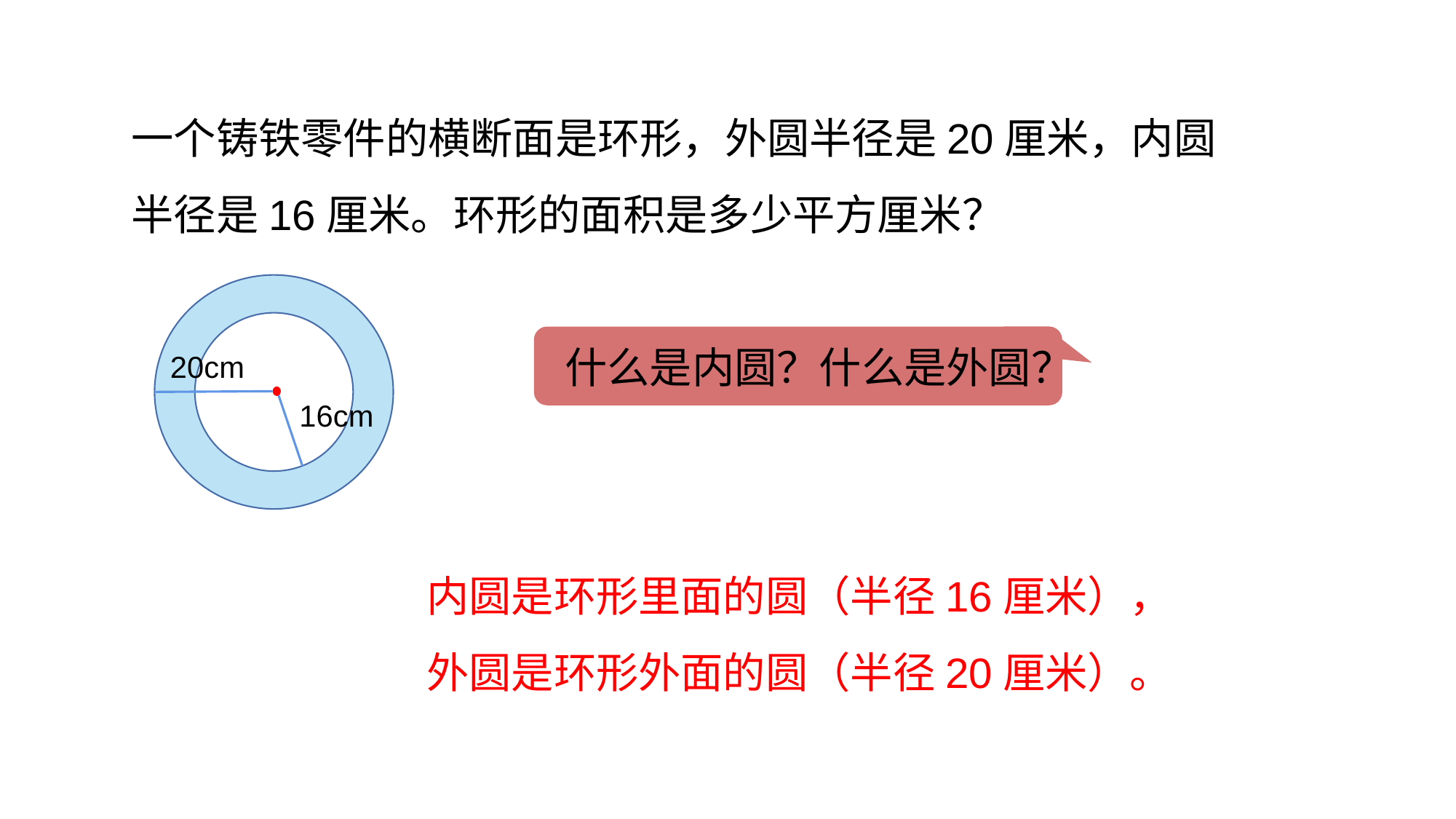

一个铸铁零件的横断面是环形，外圆半径是20厘米，内圆半径是16厘米。环形的面积是多少平方厘米？

20cm

16cm
什么是内圆？什么是外圆？
内圆是环形里面的圆（半径16厘米），外圆是环形外面的圆（半径20厘米）。